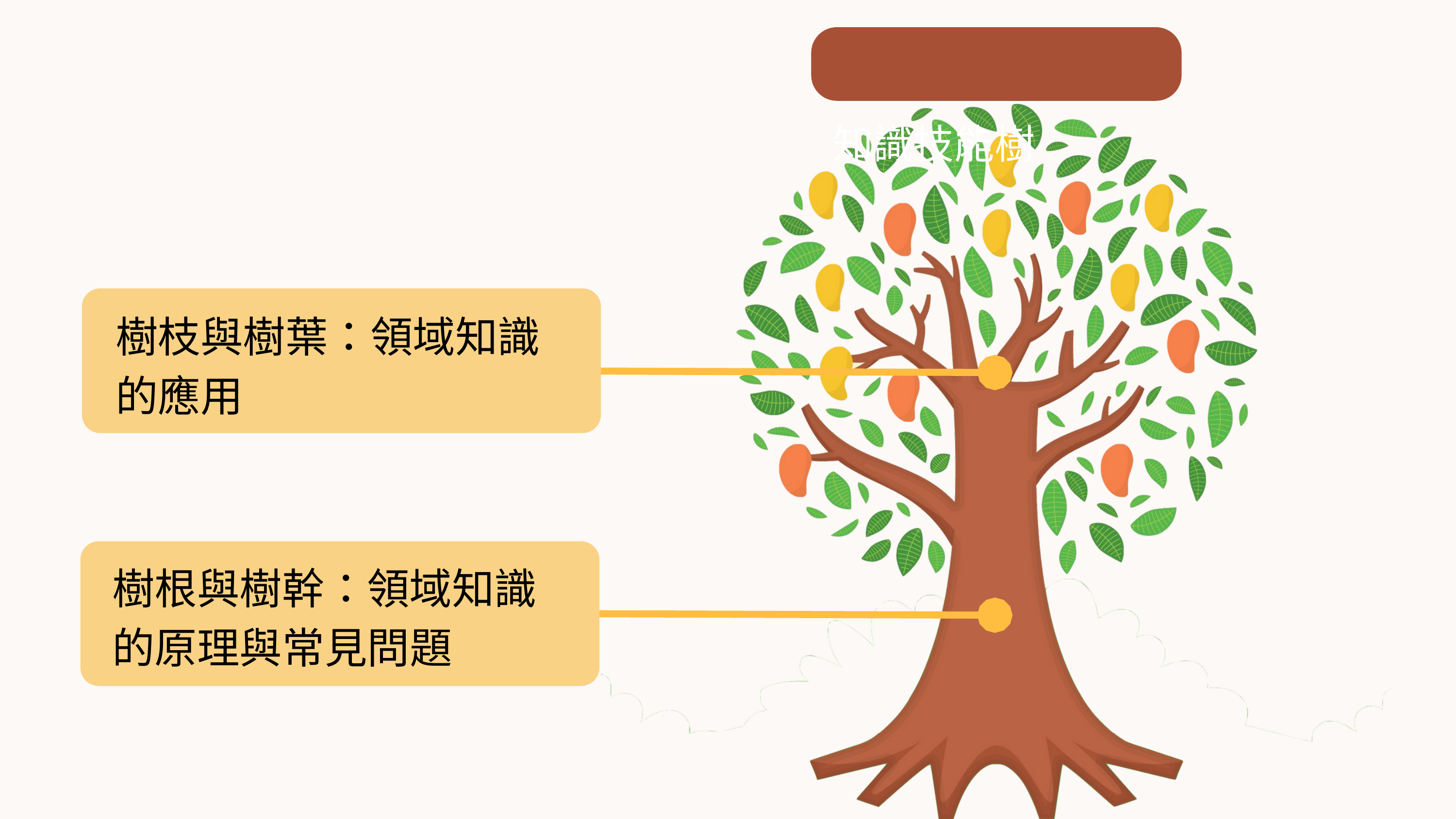

知識技能樹

樹枝與樹葉：領域知識的應用

樹根與樹幹：領域知識的原理與常見問題